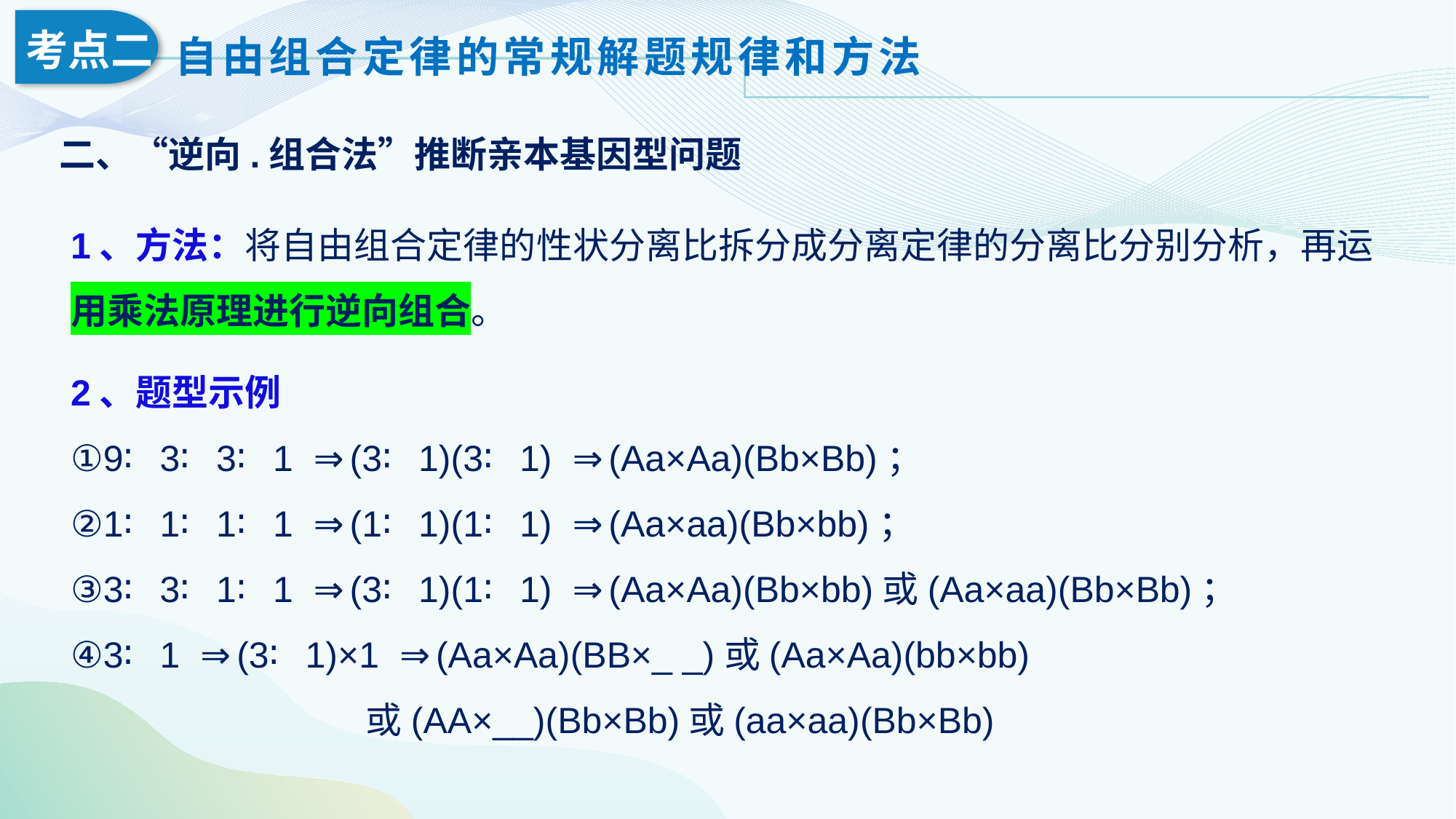

二、“逆向.组合法”推断亲本基因型问题
1、方法：将自由组合定律的性状分离比拆分成分离定律的分离比分别分析，再运用乘法原理进行逆向组合。

2、题型示例
①9∶3∶3∶1  ⇒(3∶1)(3∶1)  ⇒(Aa×Aa)(Bb×Bb)；
②1∶1∶1∶1  ⇒(1∶1)(1∶1)  ⇒(Aa×aa)(Bb×bb)；
③3∶3∶1∶1  ⇒(3∶1)(1∶1)  ⇒(Aa×Aa)(Bb×bb)或(Aa×aa)(Bb×Bb)；
④3∶1  ⇒(3∶1)×1  ⇒(Aa×Aa)(BB×_ _)或(Aa×Aa)(bb×bb)
                                   或(AA×__)(Bb×Bb)或(aa×aa)(Bb×Bb)